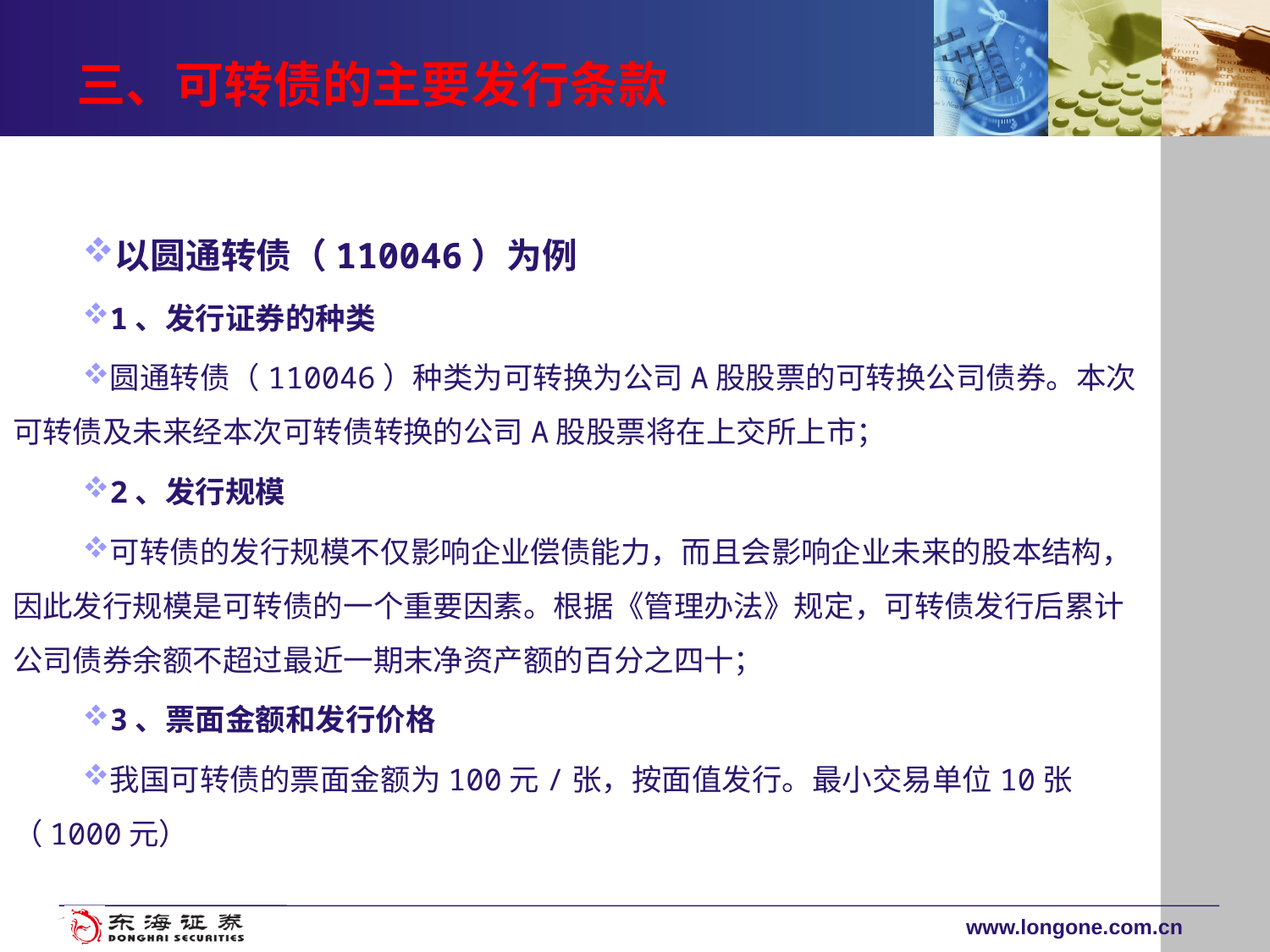

# 三、可转债的主要发行条款

以圆通转债（110046）为例
1、发行证券的种类
圆通转债（110046）种类为可转换为公司A股股票的可转换公司债券。本次可转债及未来经本次可转债转换的公司A股股票将在上交所上市；
2、发行规模
可转债的发行规模不仅影响企业偿债能力，而且会影响企业未来的股本结构，因此发行规模是可转债的一个重要因素。根据《管理办法》规定，可转债发行后累计公司债券余额不超过最近一期末净资产额的百分之四十；
3、票面金额和发行价格
我国可转债的票面金额为100元/张，按面值发行。最小交易单位10张（1000元）
www.longone.com.cn